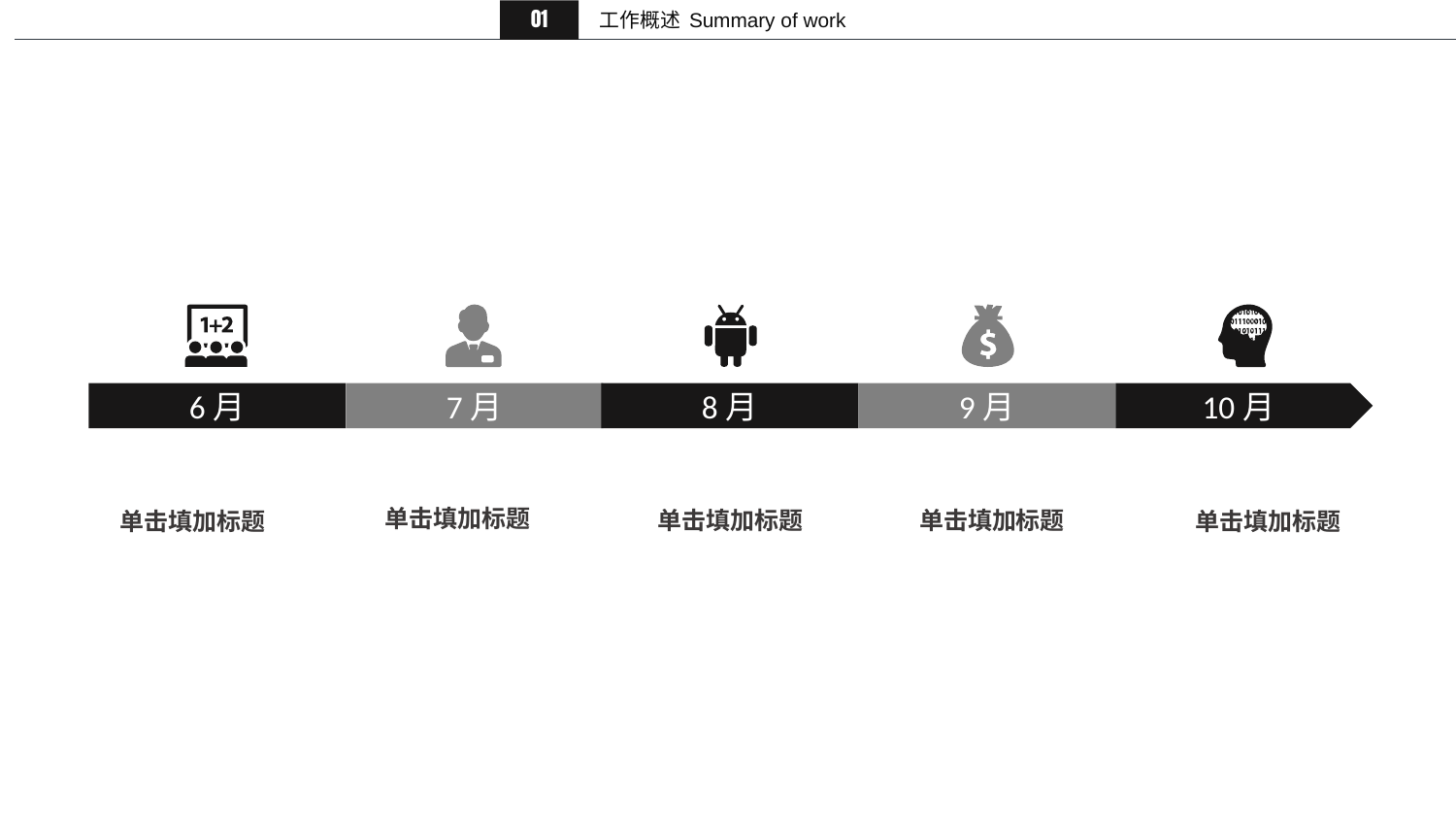

01
Summary of work
工作概述

6月
7月
8月
9月
10月
单击填加标题
单击填加标题
单击填加标题
单击填加标题
单击填加标题